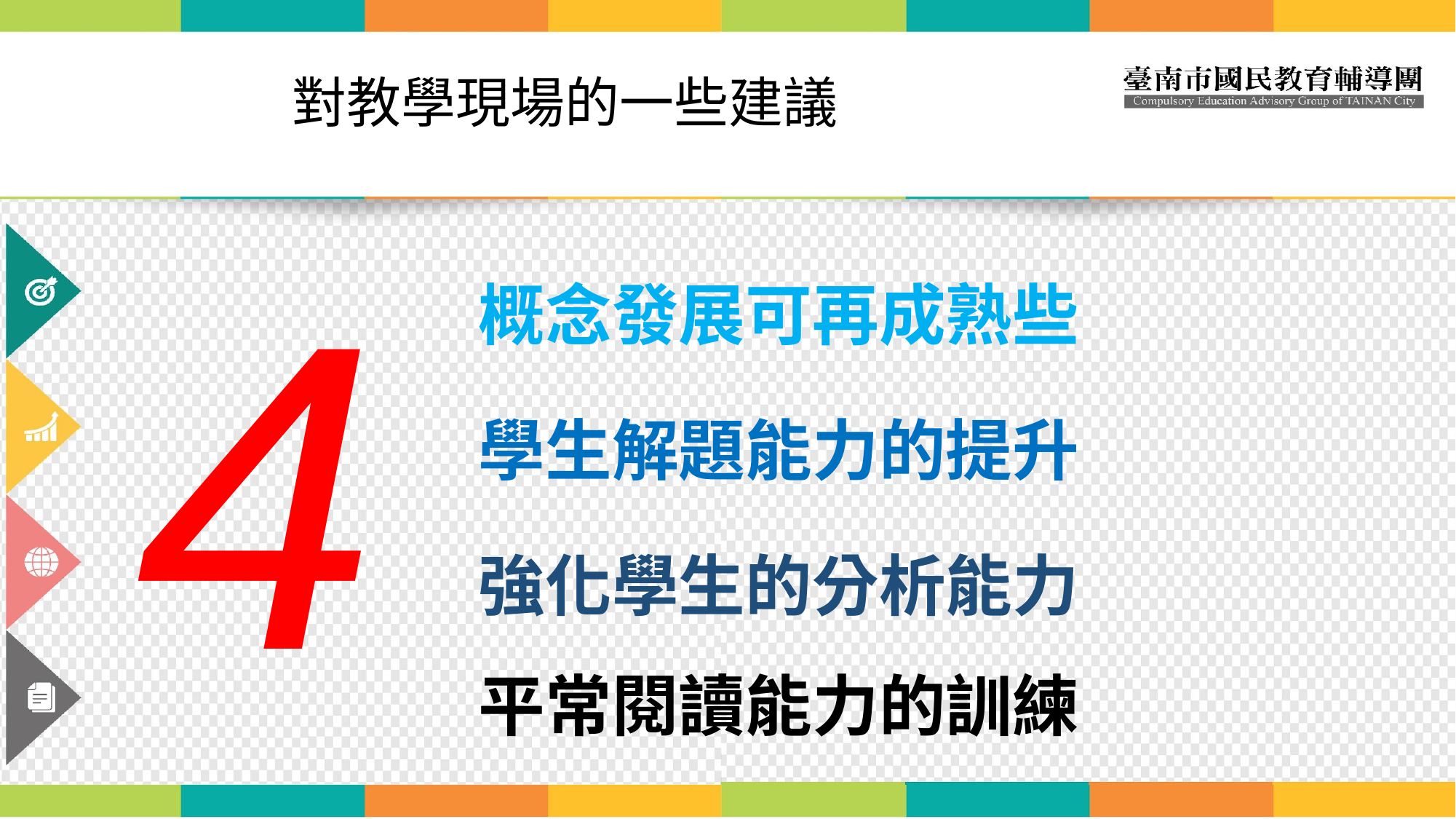

# 對教學現場的一些建議
4
概念發展可再成熟些
學生解題能力的提升
強化學生的分析能力
平常閱讀能力的訓練